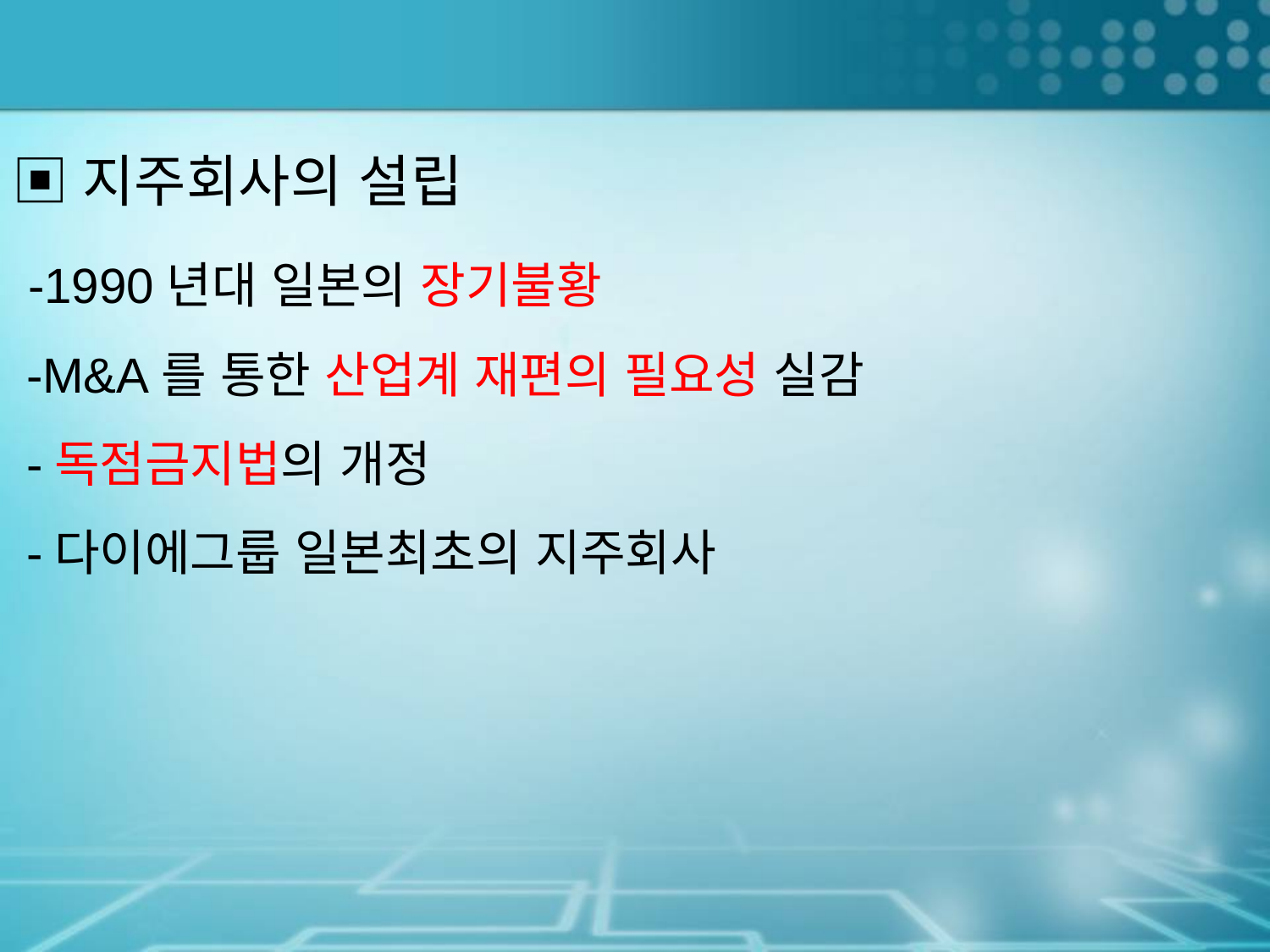

#
▣지주회사의 설립
 -1990년대 일본의 장기불황
 -M&A를 통한 산업계 재편의 필요성 실감
 -독점금지법의 개정
 -다이에그룹 일본최초의 지주회사